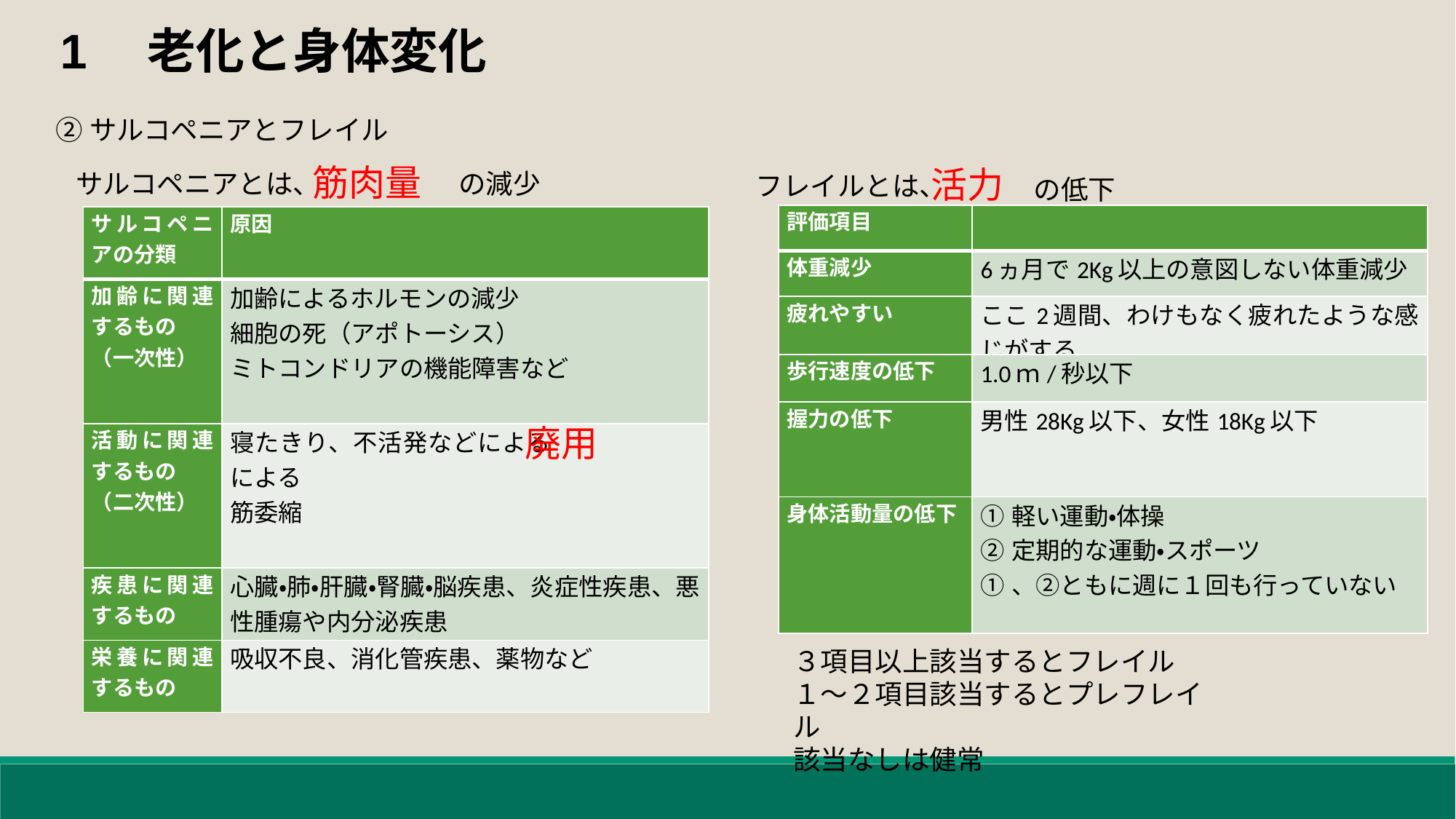

1　老化と身体変化
②サルコペニアとフレイル
筋肉量
活力
サルコペニアとは、
の減少
フレイルとは、
の低下
| 評価項目 |  |
| --- | --- |
| 体重減少 | 6ヵ月で2Kg以上の意図しない体重減少 |
| 疲れやすい | ここ2週間、わけもなく疲れたような感じがする |
| 歩行速度の低下 | 1.0ｍ/秒以下 |
| 握力の低下 | 男性28Kg以下、女性18Kg以下 |
| 身体活動量の低下 | ①軽い運動・体操 ②定期的な運動・スポーツ ①、②ともに週に１回も行っていない |
| サルコペニアの分類 | 原因 |
| --- | --- |
| 加齢に関連するもの （一次性） | 加齢によるホルモンの減少 細胞の死（アポトーシス） ミトコンドリアの機能障害など |
| 活動に関連するもの （二次性） | 寝たきり、不活発などによる　　　　　　による 筋委縮 |
| 疾患に関連するもの | 心臓・肺・肝臓・腎臓・脳疾患、炎症性疾患、悪性腫瘍や内分泌疾患 |
| 栄養に関連するもの | 吸収不良、消化管疾患、薬物など |
廃用
３項目以上該当するとフレイル
１～２項目該当するとプレフレイル
該当なしは健常